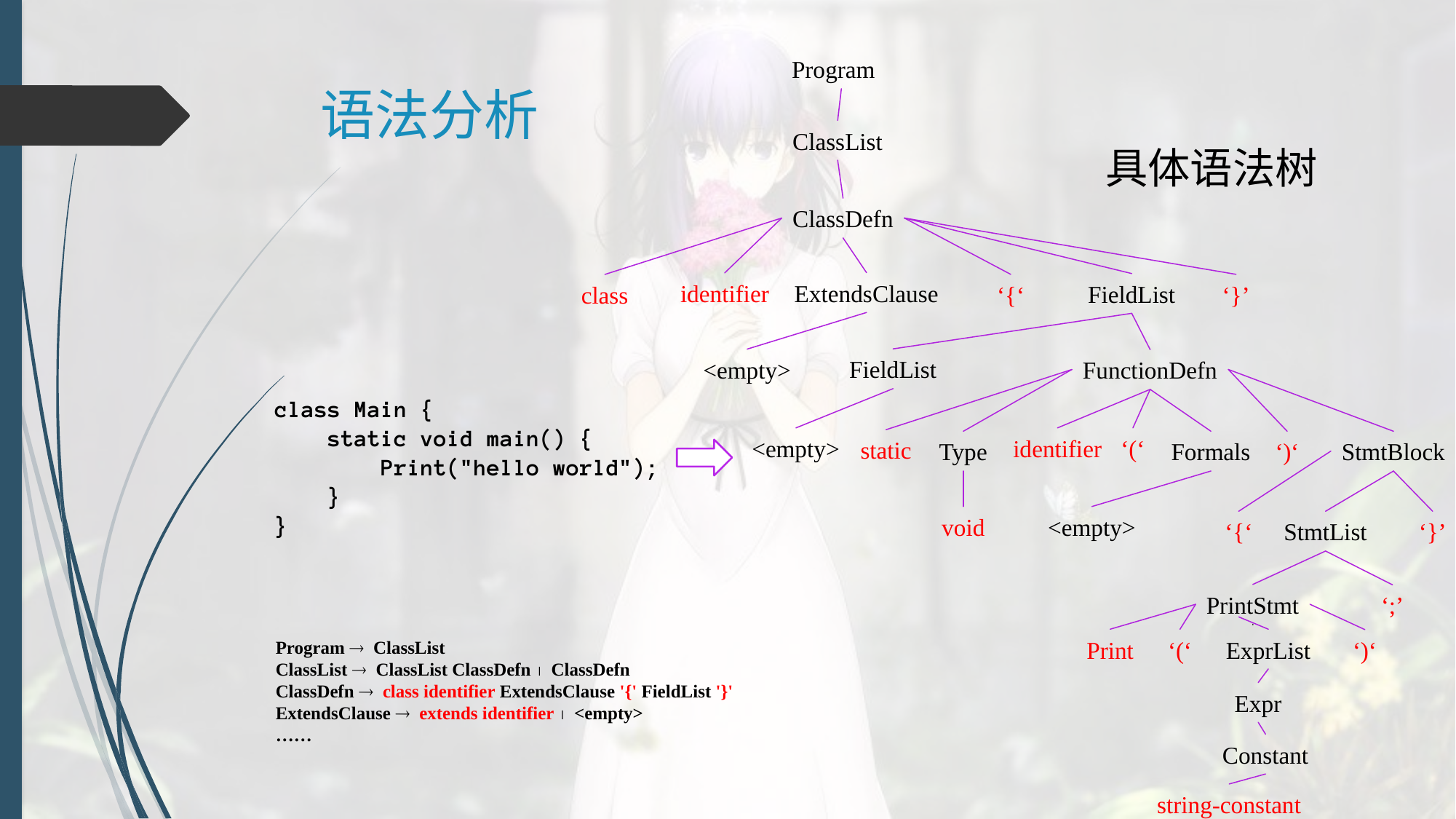

Program
ClassList
ClassDefn
ExtendsClause
identifier
FieldList
‘{‘
‘}’
class
FieldList
<empty>
FunctionDefn
<empty>
identifier
‘(‘
static
Type
Formals
‘)‘
StmtBlock
void
<empty>
‘{‘
StmtList
‘}’
PrintStmt
‘;’
Print
ExprList
‘(‘
‘)‘
Expr
Constant
string-constant
# 语法分析
具体语法树
class Main {
    static void main() {
        Print("hello world");
    }
}

Program → ClassList
ClassList → ClassList ClassDefn  ClassDefn
ClassDefn → class identifier ExtendsClause '{' FieldList '}'
ExtendsClause → extends identifier  <empty>
……